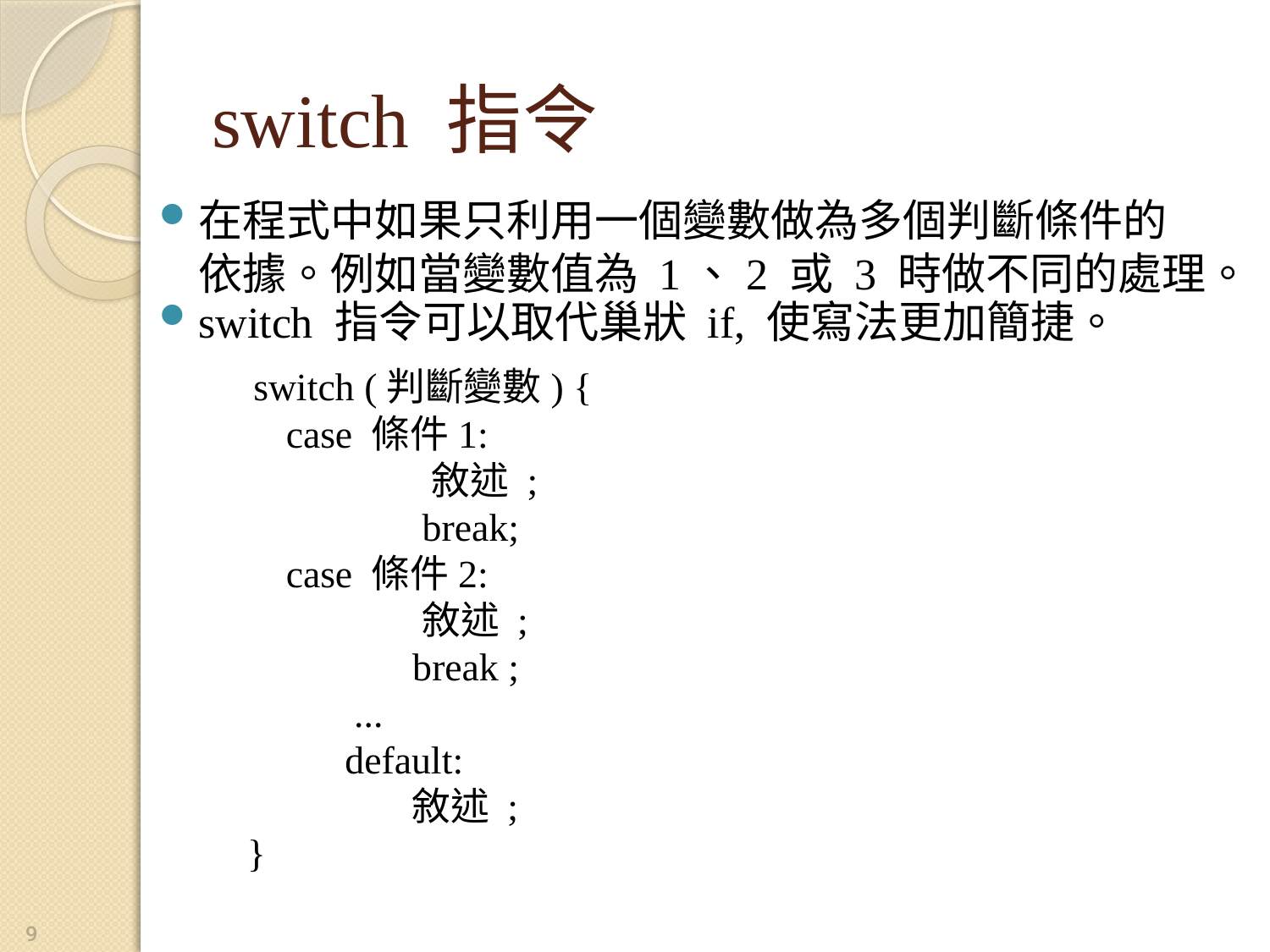

# switch 指令
在程式中如果只利用一個變數做為多個判斷條件的依據。例如當變數值為 1、2 或 3 時做不同的處理。
switch 指令可以取代巢狀 if, 使寫法更加簡捷。
	     switch (判斷變數) {
         case 條件1:
                       敘述 ;
                       break;
         case 條件2:
                      敘述 ;
                      break ;
                ...
 	  default:
                     敘述 ;
     }
9